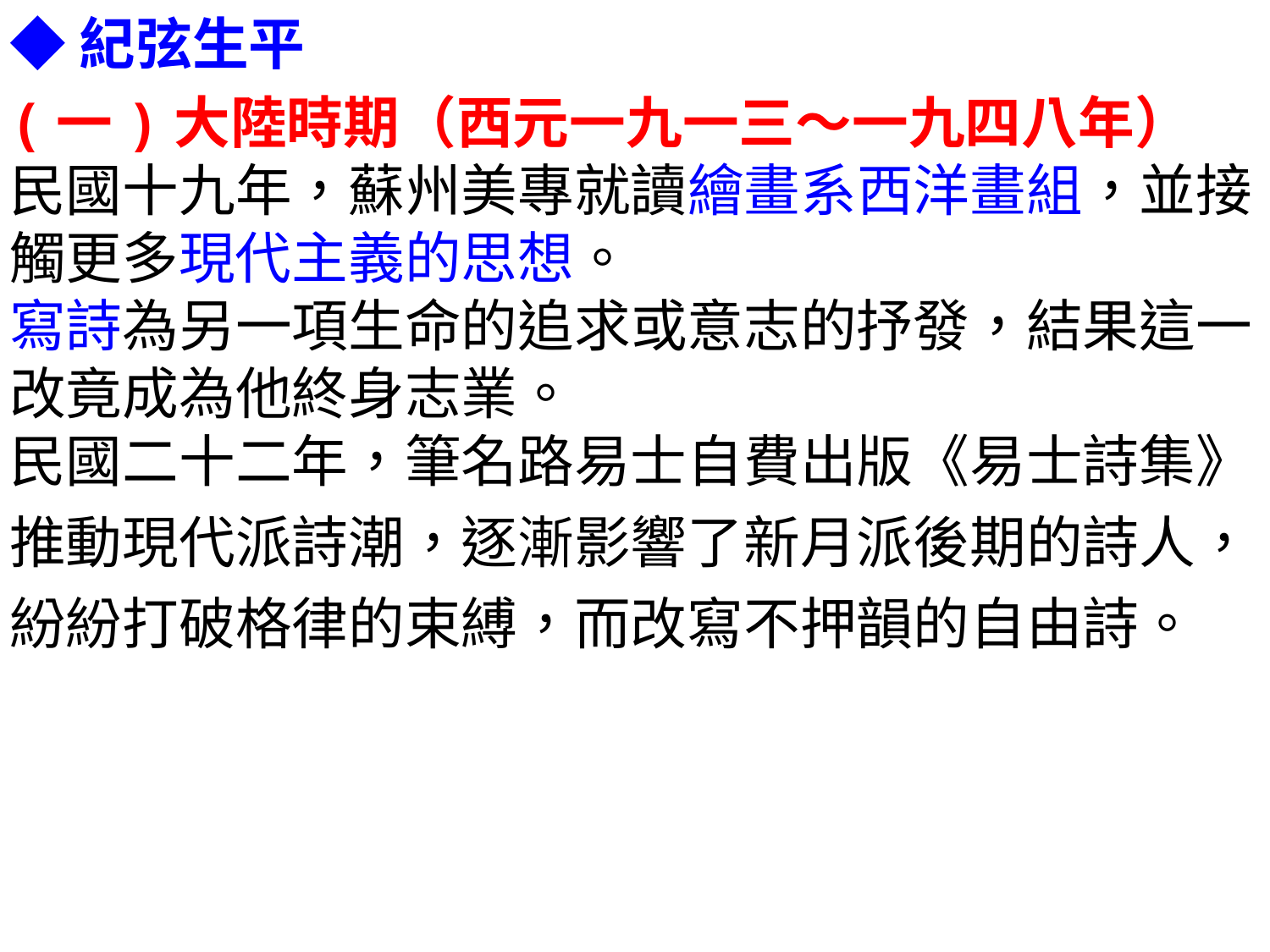

◆紀弦生平
(一)大陸時期（西元一九一三～一九四八年）
民國十九年，蘇州美專就讀繪畫系西洋畫組，並接觸更多現代主義的思想。
寫詩為另一項生命的追求或意志的抒發，結果這一改竟成為他終身志業。
民國二十二年，筆名路易士自費出版《易士詩集》
推動現代派詩潮，逐漸影響了新月派後期的詩人，紛紛打破格律的束縛，而改寫不押韻的自由詩。